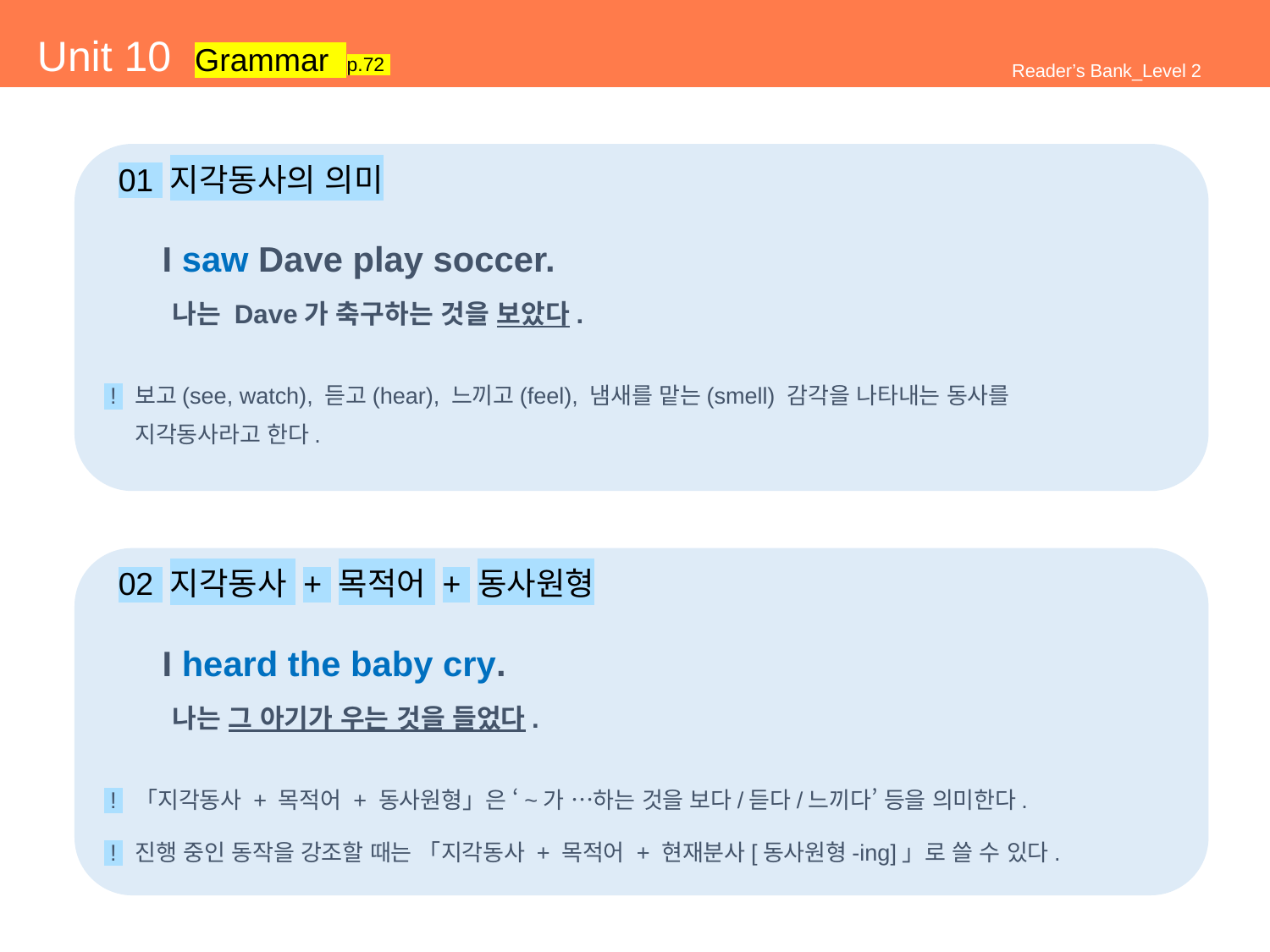

# Unit 10  Grammar  p.72
Reader’s Bank_Level 2

  01 지각동사의 의미

      I saw Dave play soccer.
      나는 Dave가 축구하는 것을 보았다.

 !  보고(see, watch), 듣고(hear), 느끼고(feel), 냄새를 맡는(smell) 감각을 나타내는 동사를
    지각동사라고 한다.

  02 지각동사 + 목적어 + 동사원형

      I heard the baby cry.
      나는 그 아기가 우는 것을 들었다.

 !  「지각동사 + 목적어 + 동사원형」은 ‘~가 …하는 것을 보다/듣다/느끼다’ 등을 의미한다.
 !  진행 중인 동작을 강조할 때는 「지각동사 + 목적어 + 현재분사[동사원형-ing]」로 쓸 수 있다.